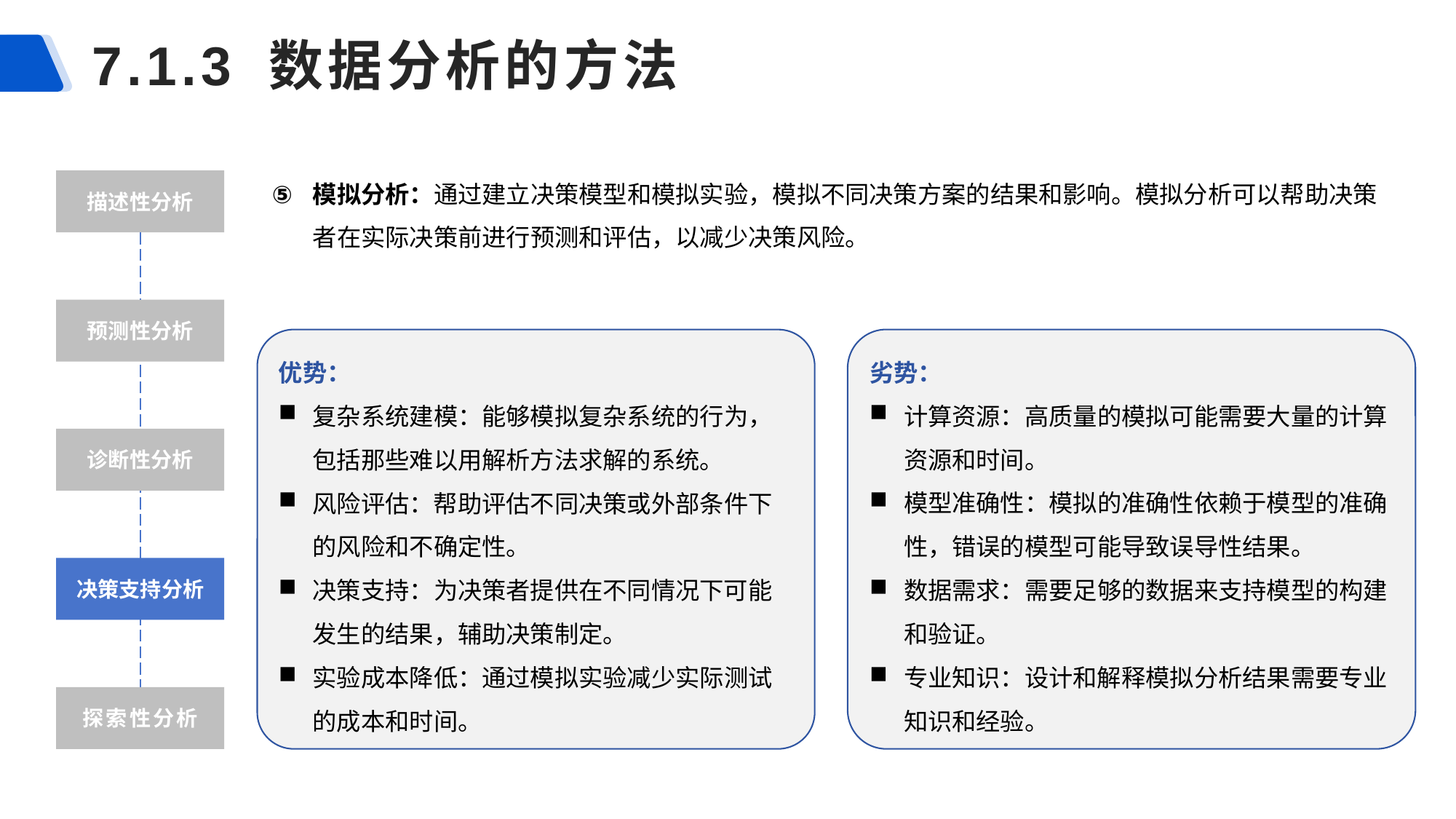

# 7.1.3 数据分析的方法
模拟分析：通过建立决策模型和模拟实验，模拟不同决策方案的结果和影响。模拟分析可以帮助决策者在实际决策前进行预测和评估，以减少决策风险。
描述性分析
预测性分析
劣势：
计算资源：高质量的模拟可能需要大量的计算资源和时间。
模型准确性：模拟的准确性依赖于模型的准确性，错误的模型可能导致误导性结果。
数据需求：需要足够的数据来支持模型的构建和验证。
专业知识：设计和解释模拟分析结果需要专业知识和经验。
优势：
复杂系统建模：能够模拟复杂系统的行为，包括那些难以用解析方法求解的系统。
风险评估：帮助评估不同决策或外部条件下的风险和不确定性。
决策支持：为决策者提供在不同情况下可能发生的结果，辅助决策制定。
实验成本降低：通过模拟实验减少实际测试的成本和时间。
诊断性分析
决策支持分析
探索性分析